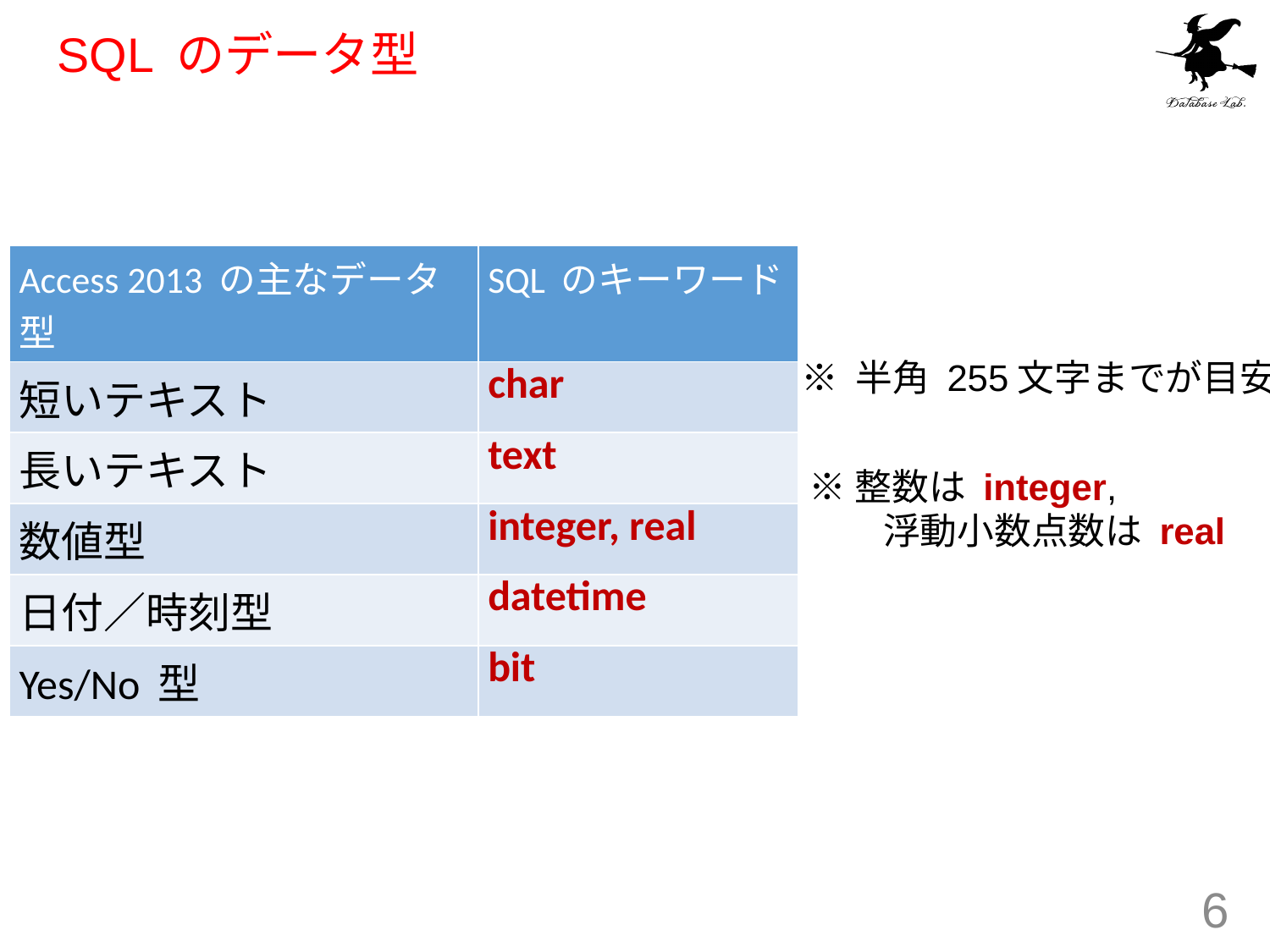

# SQL のデータ型
| Access 2013 の主なデータ型 | SQL のキーワード |
| --- | --- |
| 短いテキスト | char |
| 長いテキスト | text |
| 数値型 | integer, real |
| 日付／時刻型 | datetime |
| Yes/No 型 | bit |
※ 半角 255文字までが目安
※整数は integer,
　　浮動小数点数は real
6